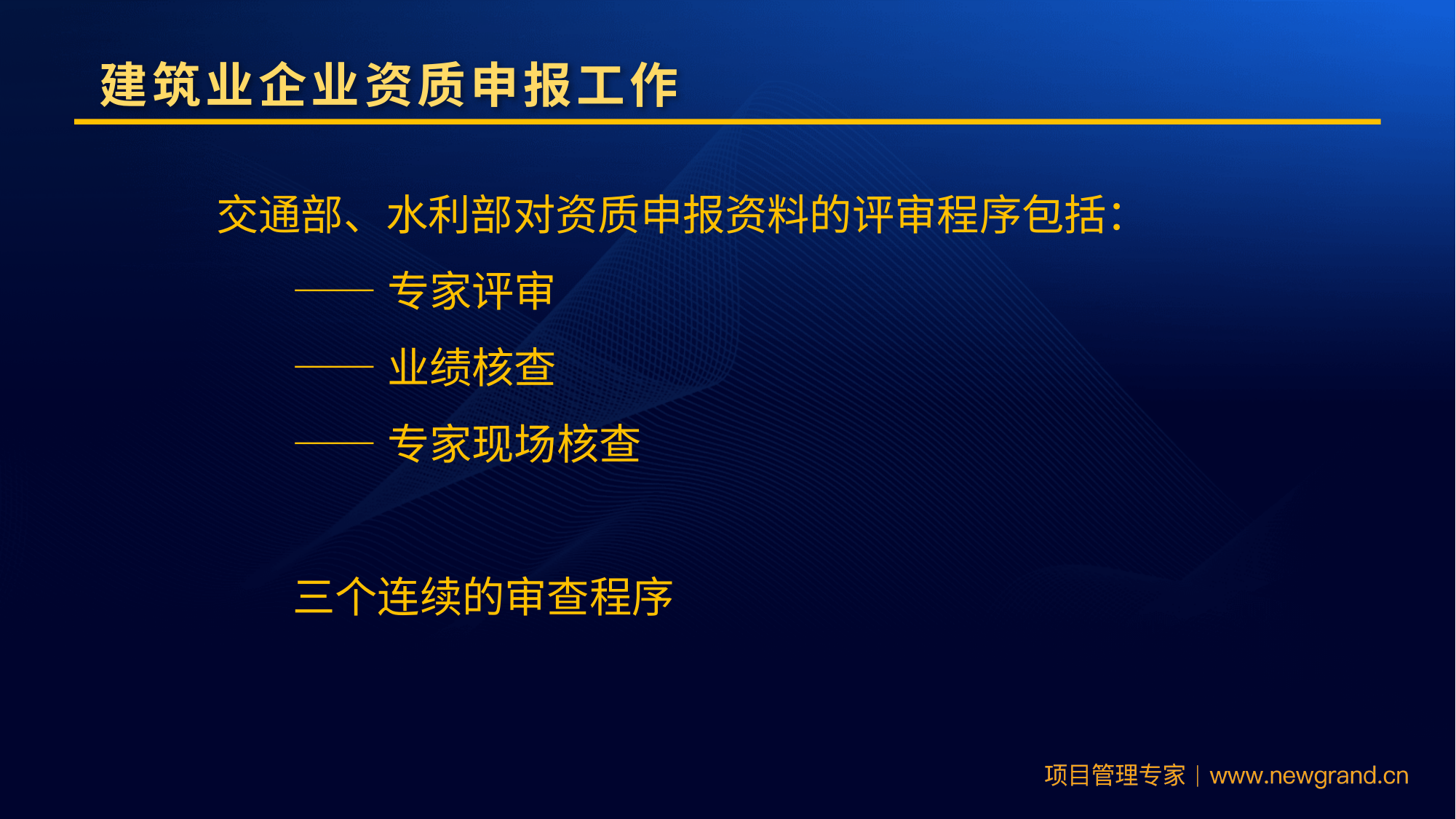

建筑业企业资质申报工作

交通部、水利部对资质申报资料的评审程序包括：
        ——专家评审
        ——业绩核查
        ——专家现场核查

       三个连续的审查程序